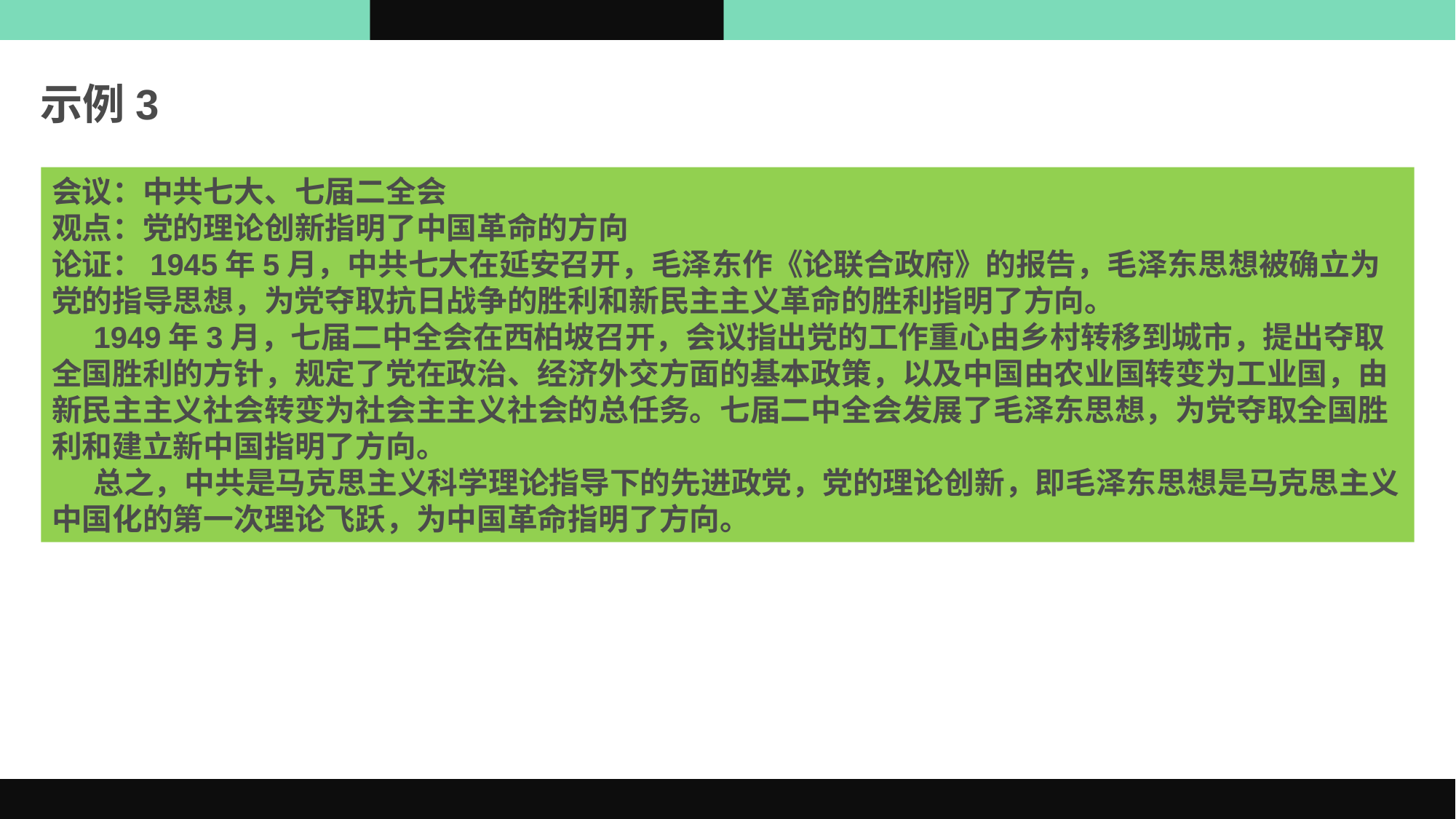

示例3
会议：中共七大、七届二全会
观点：党的理论创新指明了中国革命的方向
论证：1945年5月，中共七大在延安召开，毛泽东作《论联合政府》的报告，毛泽东思想被确立为党的指导思想，为党夺取抗日战争的胜利和新民主主义革命的胜利指明了方向。
     1949年3月，七届二中全会在西柏坡召开，会议指出党的工作重心由乡村转移到城市，提出夺取全国胜利的方针，规定了党在政治、经济外交方面的基本政策，以及中国由农业国转变为工业国，由新民主主义社会转变为社会主主义社会的总任务。七届二中全会发展了毛泽东思想，为党夺取全国胜利和建立新中国指明了方向。
     总之，中共是马克思主义科学理论指导下的先进政党，党的理论创新，即毛泽东思想是马克思主义中国化的第一次理论飞跃，为中国革命指明了方向。